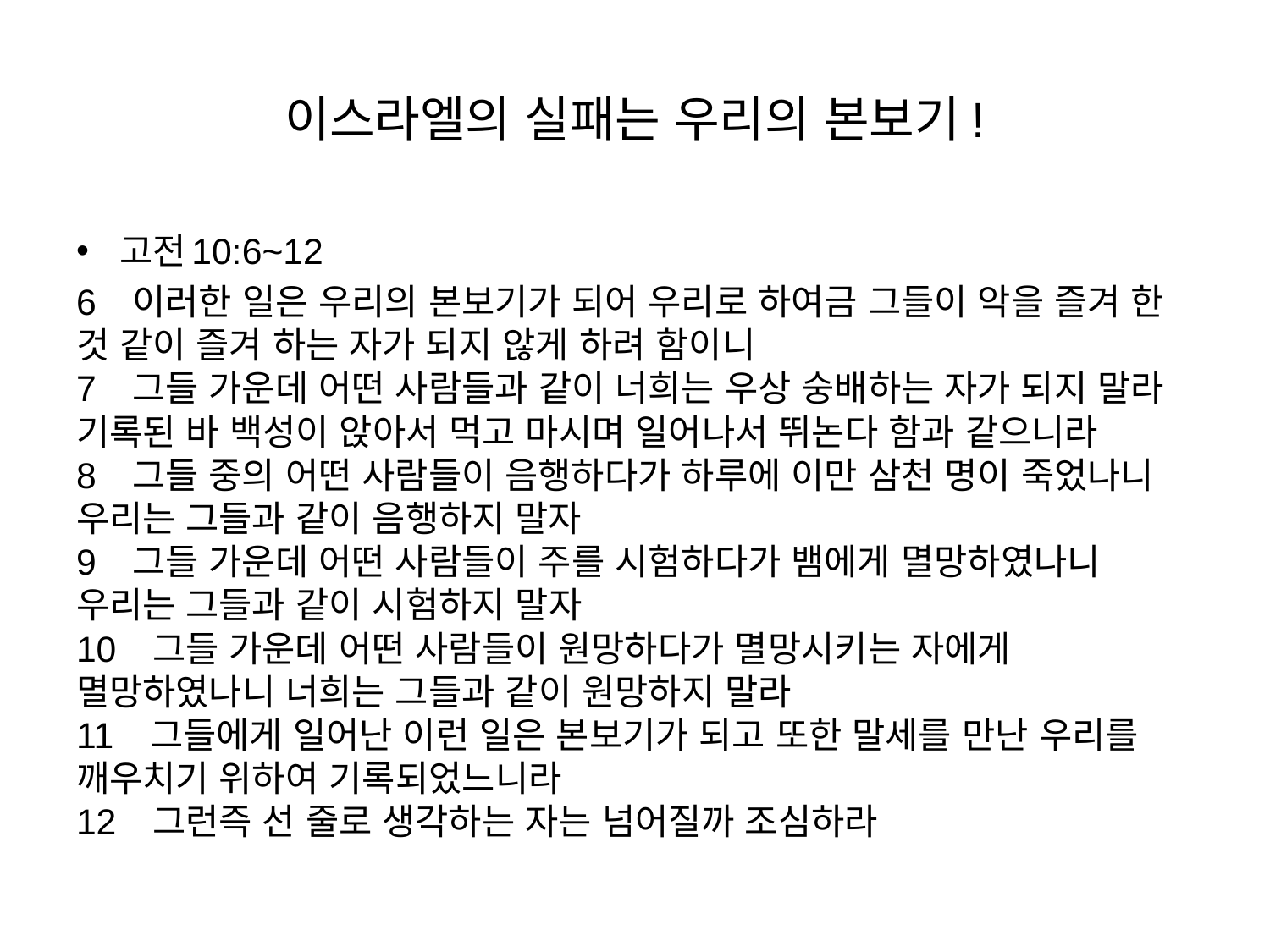

# 이스라엘의 실패는 우리의 본보기!
고전10:6~12
6   이러한 일은 우리의 본보기가 되어 우리로 하여금 그들이 악을 즐겨 한 것 같이 즐겨 하는 자가 되지 않게 하려 함이니
7   그들 가운데 어떤 사람들과 같이 너희는 우상 숭배하는 자가 되지 말라 기록된 바 백성이 앉아서 먹고 마시며 일어나서 뛰논다 함과 같으니라
8   그들 중의 어떤 사람들이 음행하다가 하루에 이만 삼천 명이 죽었나니 우리는 그들과 같이 음행하지 말자
9   그들 가운데 어떤 사람들이 주를 시험하다가 뱀에게 멸망하였나니 우리는 그들과 같이 시험하지 말자
10   그들 가운데 어떤 사람들이 원망하다가 멸망시키는 자에게 멸망하였나니 너희는 그들과 같이 원망하지 말라
11   그들에게 일어난 이런 일은 본보기가 되고 또한 말세를 만난 우리를 깨우치기 위하여 기록되었느니라
12   그런즉 선 줄로 생각하는 자는 넘어질까 조심하라